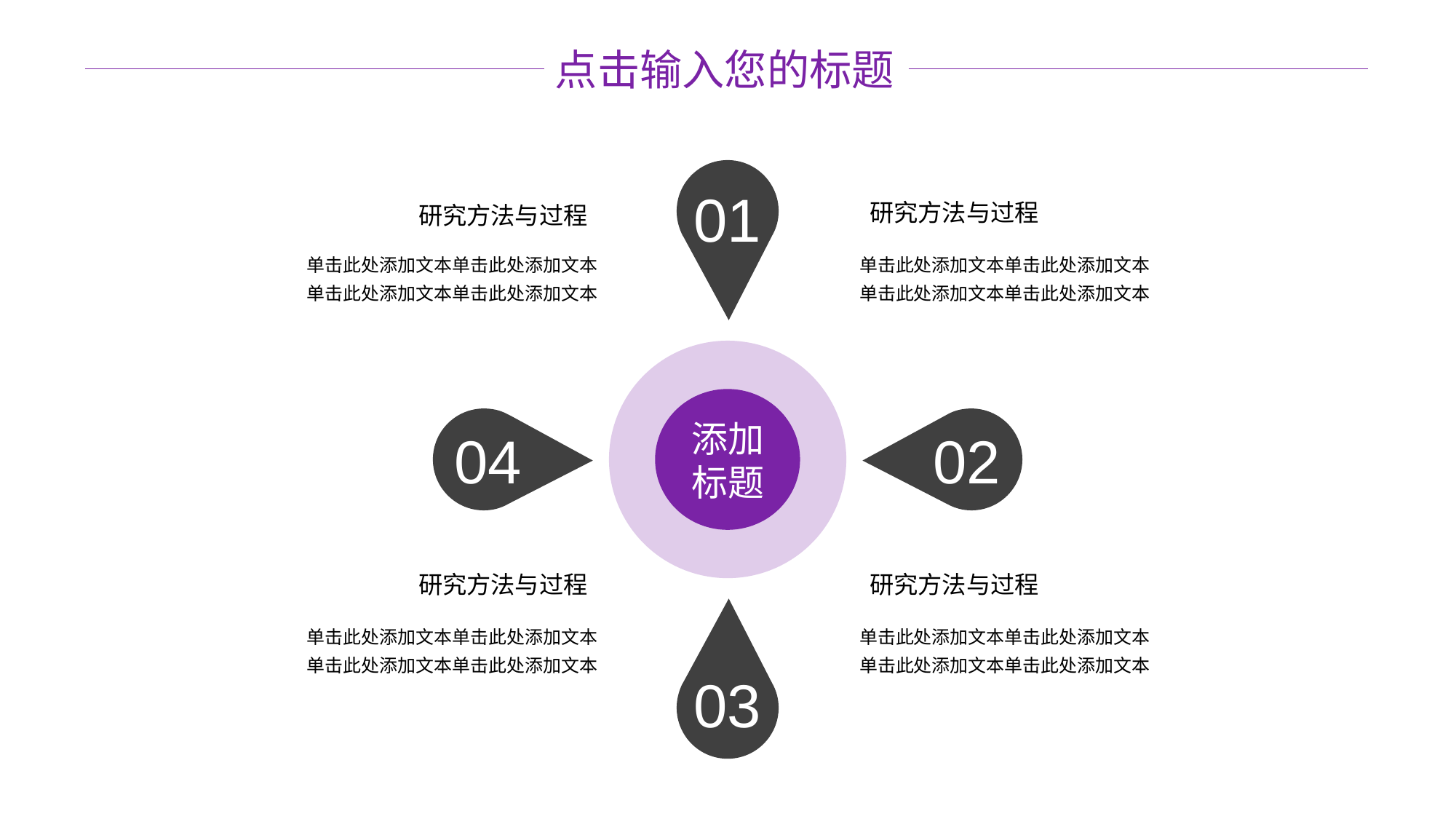

点击输入您的标题
01
04
02
03
研究方法与过程
研究方法与过程
单击此处添加文本单击此处添加文本
单击此处添加文本单击此处添加文本
单击此处添加文本单击此处添加文本
单击此处添加文本单击此处添加文本

添加标题
研究方法与过程
研究方法与过程
单击此处添加文本单击此处添加文本
单击此处添加文本单击此处添加文本
单击此处添加文本单击此处添加文本
单击此处添加文本单击此处添加文本